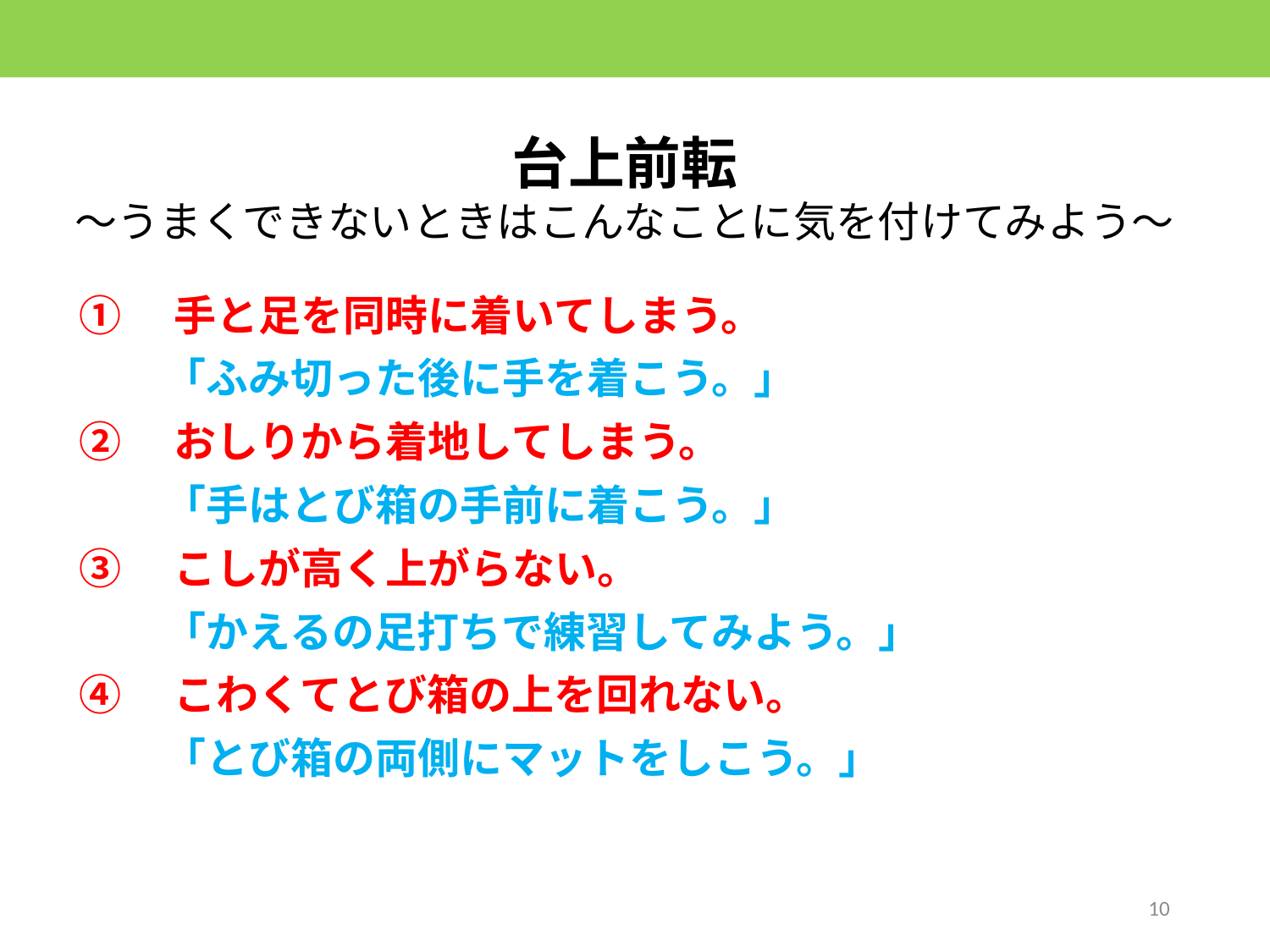

台上前転
～うまくできないときはこんなことに気を付けてみよう～

①　手と足を同時に着いてしまう。
　　「ふみ切った後に手を着こう。」
②　おしりから着地してしまう。
　　「手はとび箱の手前に着こう。」
③　こしが高く上がらない。
　　「かえるの足打ちで練習してみよう。」
④　こわくてとび箱の上を回れない。
　　「とび箱の両側にマットをしこう。」

10